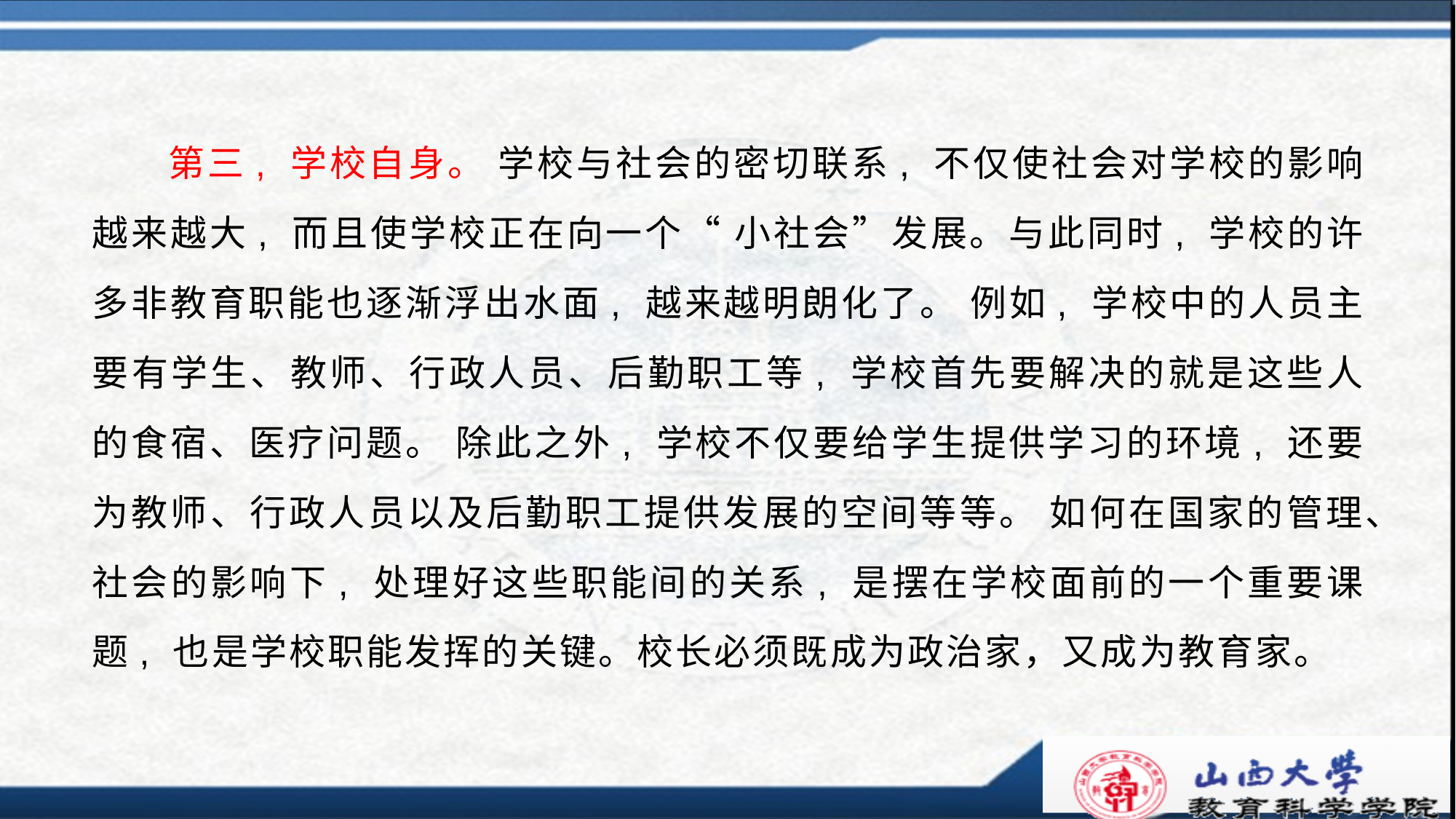

第三, 学校自身。 学校与社会的密切联系, 不仅使社会对学校的影响越来越大, 而且使学校正在向一个“ 小社会”发展。与此同时, 学校的许多非教育职能也逐渐浮出水面, 越来越明朗化了。 例如, 学校中的人员主要有学生、教师、行政人员、后勤职工等, 学校首先要解决的就是这些人的食宿、医疗问题。 除此之外, 学校不仅要给学生提供学习的环境, 还要为教师、行政人员以及后勤职工提供发展的空间等等。 如何在国家的管理、社会的影响下, 处理好这些职能间的关系, 是摆在学校面前的一个重要课题, 也是学校职能发挥的关键。校长必须既成为政治家，又成为教育家。